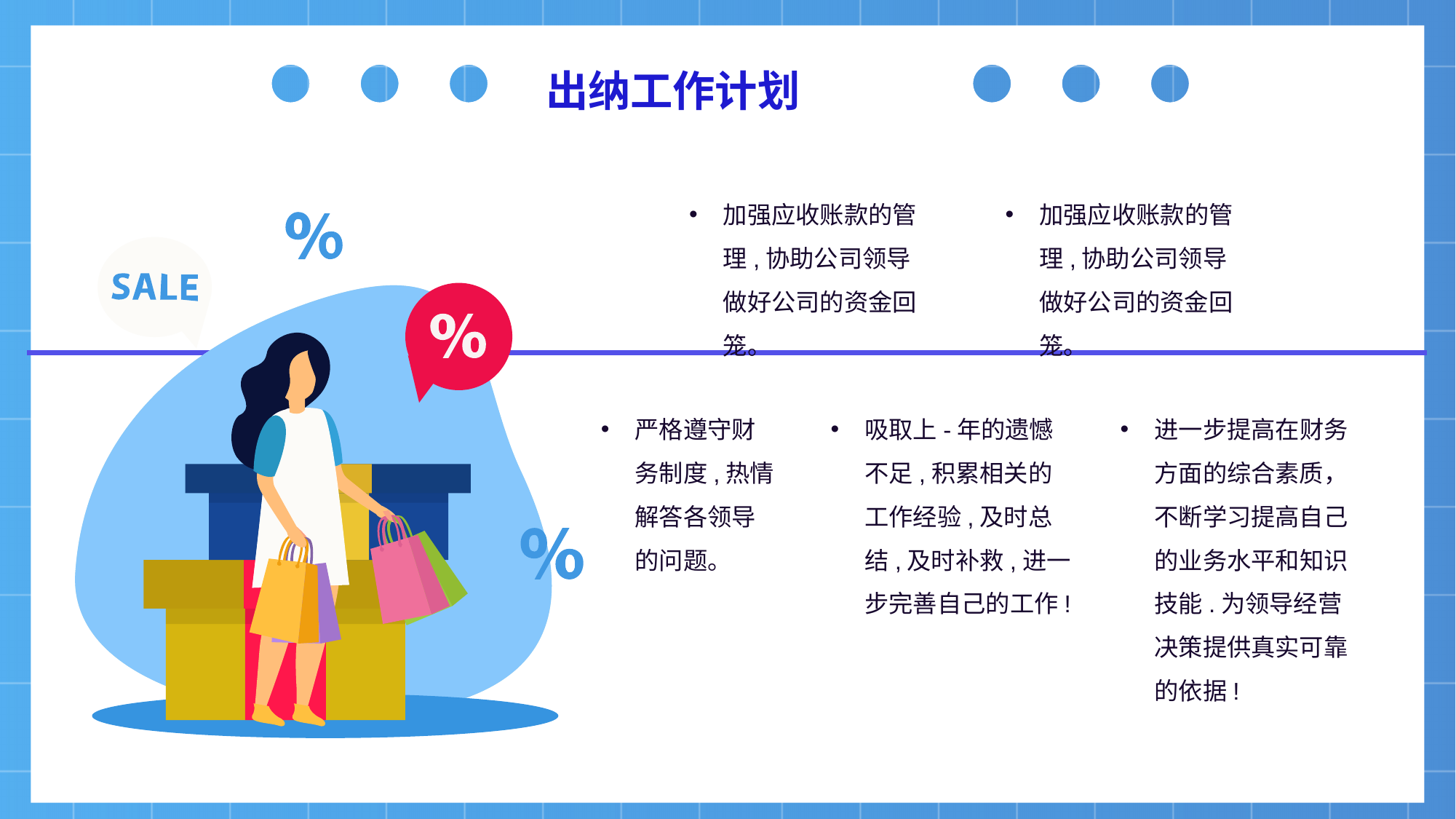

出纳工作计划
加强应收账款的管理,协助公司领导做好公司的资金回笼。
加强应收账款的管理,协助公司领导做好公司的资金回笼。

严格遵守财务制度,热情解答各领导的问题。
吸取上-年的遗憾不足,积累相关的工作经验,及时总结,及时补救,进一步完善自己的工作!
进一步提高在财务方面的综合素质，不断学习提高自己的业务水平和知识技能.为领导经营决策提供真实可靠的依据!